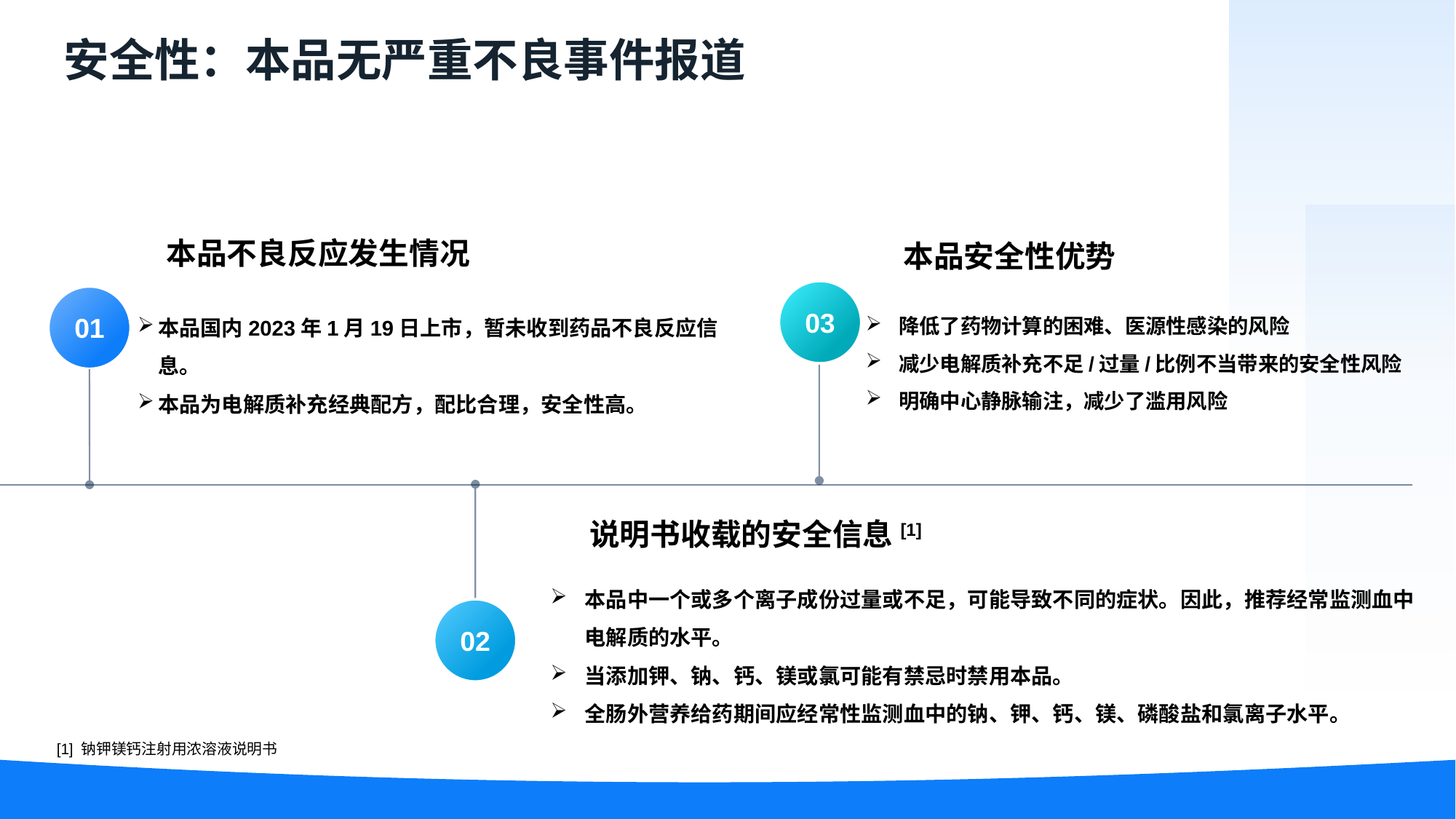

安全性：本品无严重不良事件报道

本品不良反应发生情况
01
本品国内2023年1月19日上市，暂未收到药品不良反应信息。
本品为电解质补充经典配方，配比合理，安全性高。
本品安全性优势
03
降低了药物计算的困难、医源性感染的风险
减少电解质补充不足/过量/比例不当带来的安全性风险
明确中心静脉输注，减少了滥用风险
说明书收载的安全信息[1]
本品中一个或多个离子成份过量或不足，可能导致不同的症状。因此，推荐经常监测血中电解质的水平。
当添加钾、钠、钙、镁或氯可能有禁忌时禁用本品。
全肠外营养给药期间应经常性监测血中的钠、钾、钙、镁、磷酸盐和氯离子水平。
02
[1] 钠钾镁钙注射用浓溶液说明书